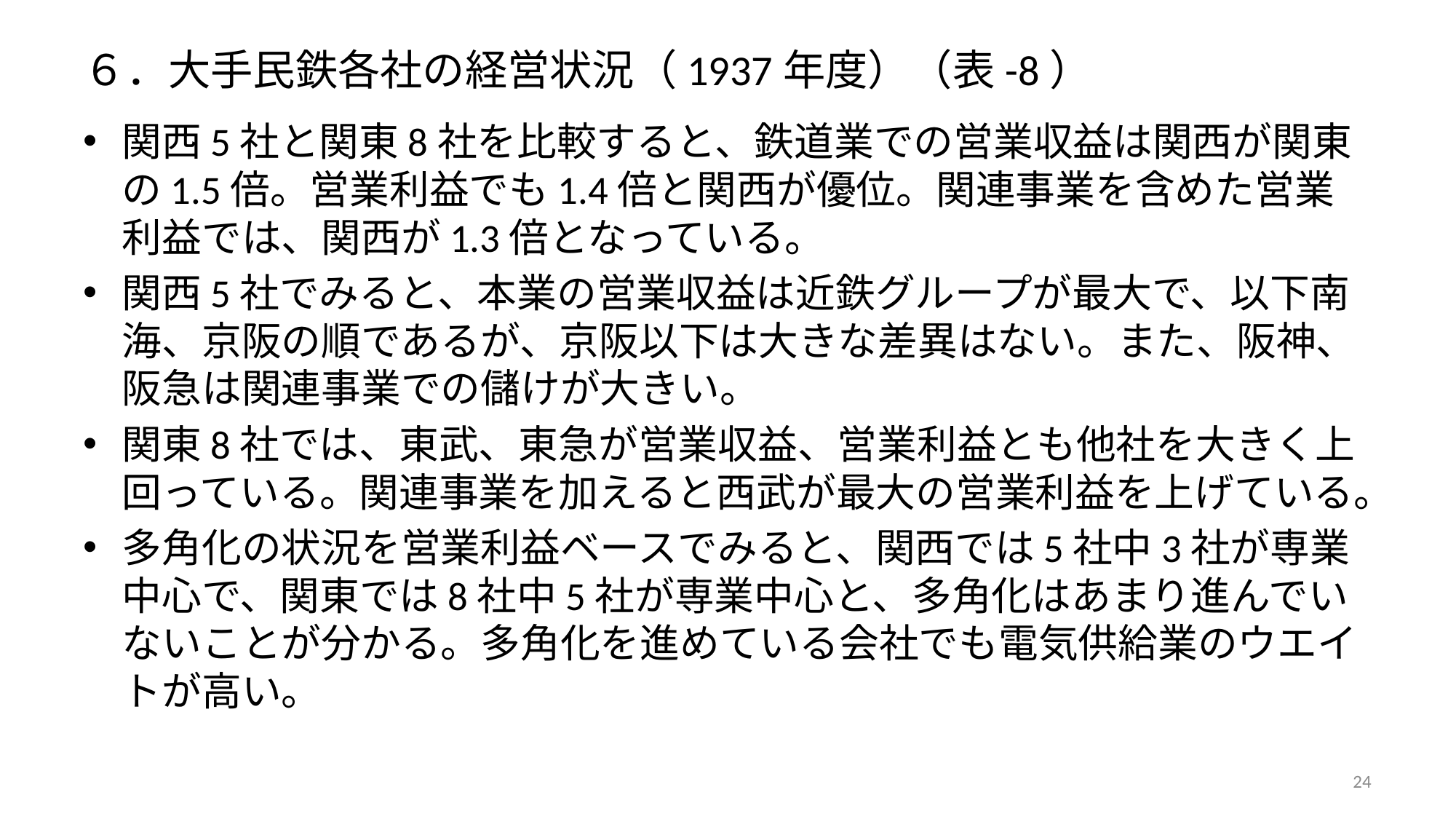

# ６．大手民鉄各社の経営状況（1937年度）（表-8）
関西5社と関東8社を比較すると、鉄道業での営業収益は関西が関東の1.5倍。営業利益でも1.4倍と関西が優位。関連事業を含めた営業利益では、関西が1.3倍となっている。
関西5社でみると、本業の営業収益は近鉄グループが最大で、以下南海、京阪の順であるが、京阪以下は大きな差異はない。また、阪神、阪急は関連事業での儲けが大きい。
関東8社では、東武、東急が営業収益、営業利益とも他社を大きく上回っている。関連事業を加えると西武が最大の営業利益を上げている。
多角化の状況を営業利益ベースでみると、関西では5社中3社が専業中心で、関東では8社中5社が専業中心と、多角化はあまり進んでいないことが分かる。多角化を進めている会社でも電気供給業のウエイトが高い。

24